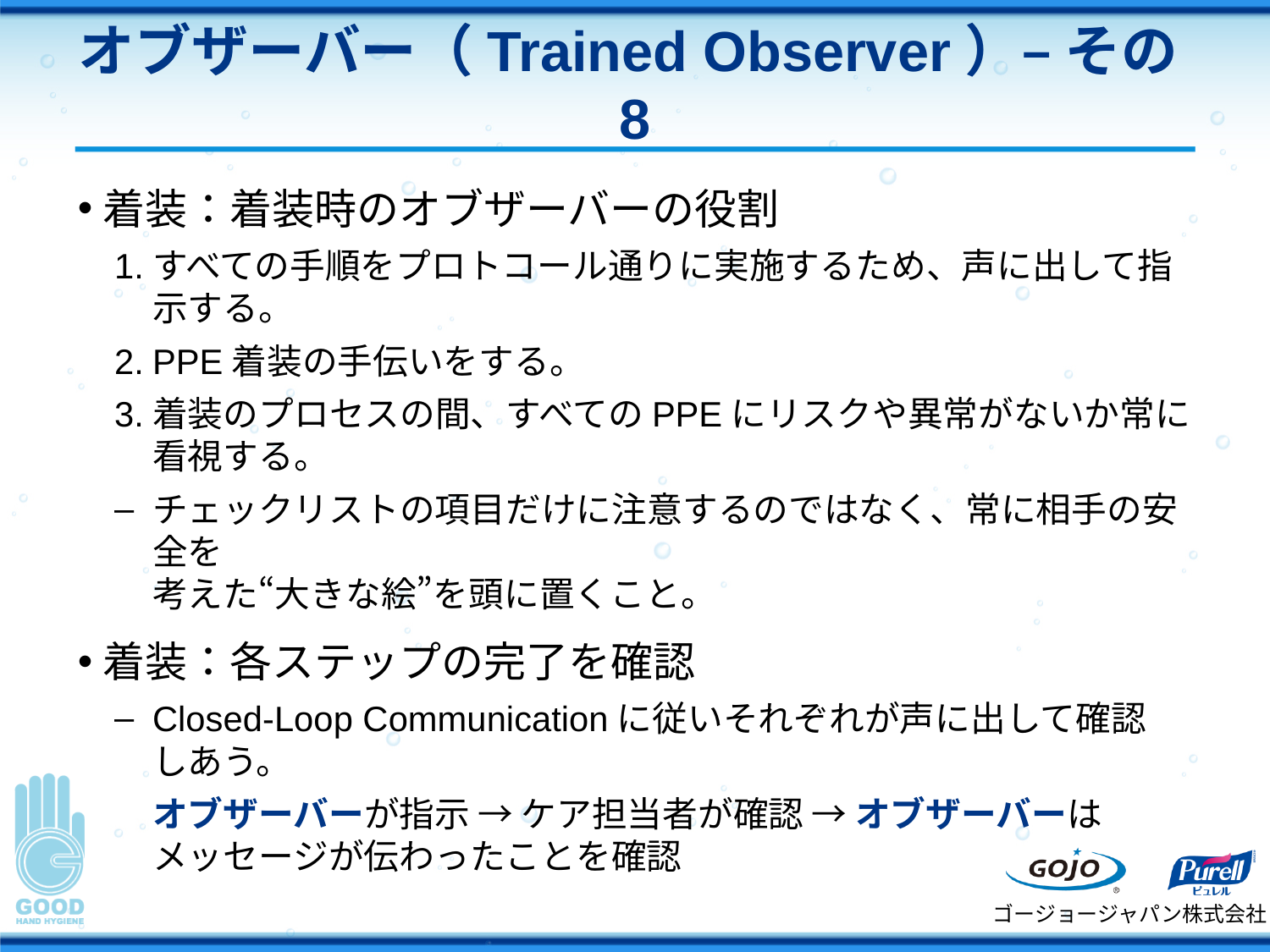

# オブザーバー（Trained Observer）– その8
着装：着装時のオブザーバーの役割
すべての手順をプロトコール通りに実施するため、声に出して指示する。
PPE着装の手伝いをする。
着装のプロセスの間、すべてのPPEにリスクや異常がないか常に看視する。
チェックリストの項目だけに注意するのではなく、常に相手の安全を
考えた“大きな絵”を頭に置くこと。
着装：各ステップの完了を確認
Closed-Loop Communicationに従いそれぞれが声に出して確認
しあう。
	オブザーバーが指示 → ケア担当者が確認 → オブザーバーは
メッセージが伝わったことを確認